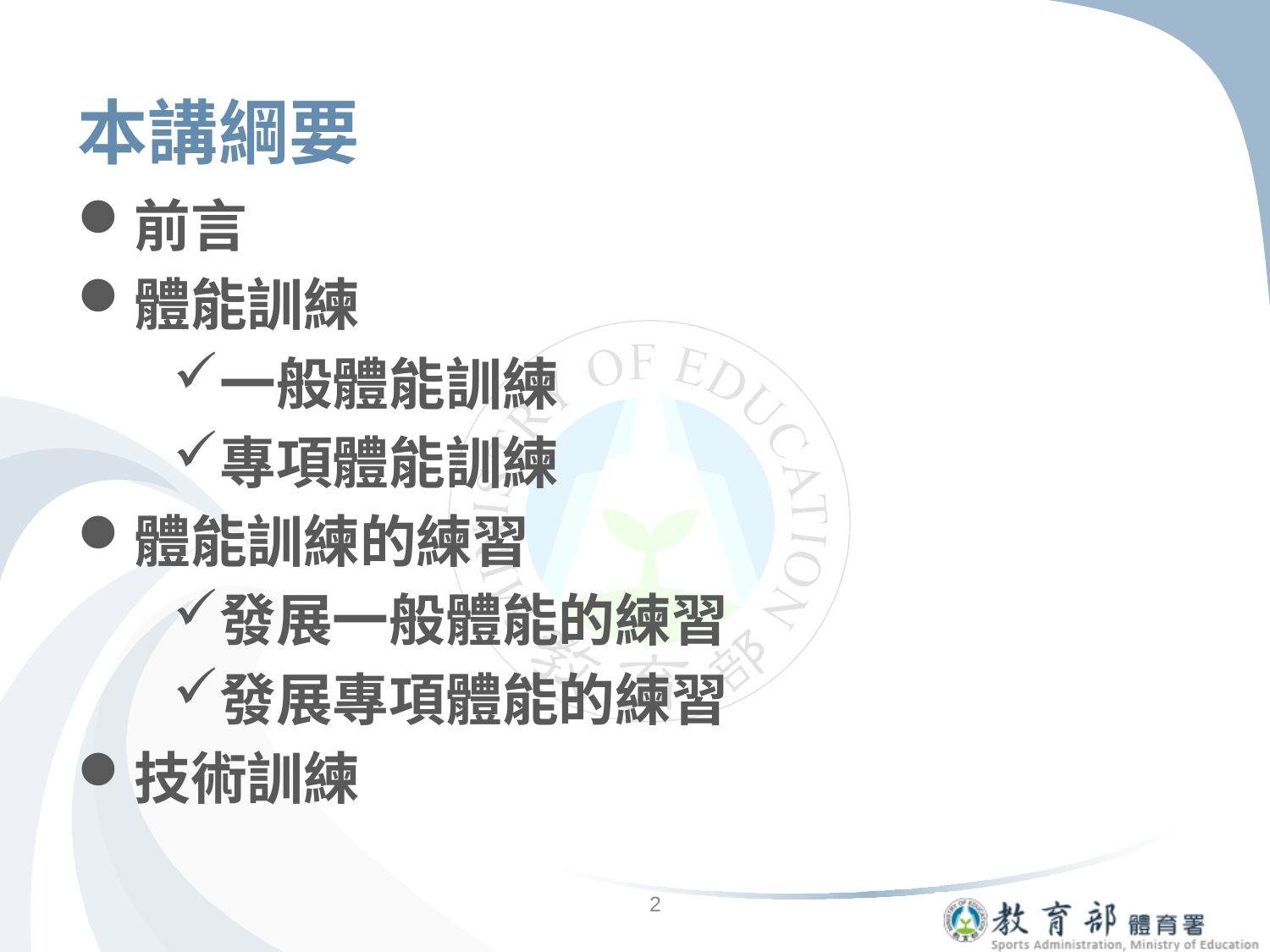

# 本講綱要
前言
體能訓練
一般體能訓練
專項體能訓練
體能訓練的練習
發展一般體能的練習
發展專項體能的練習
技術訓練
2